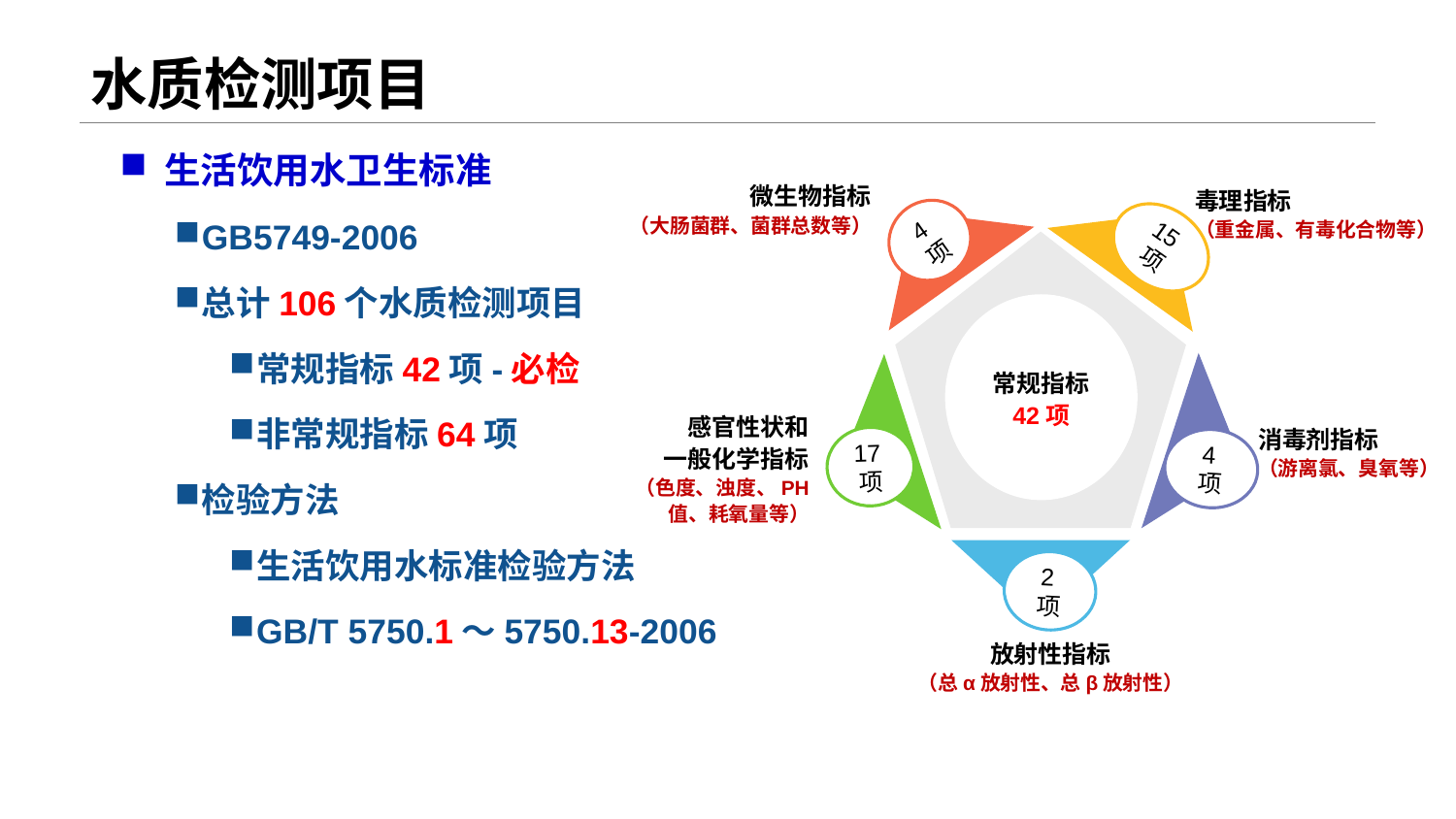

水质检测项目
 生活饮用水卫生标准
GB5749-2006
总计106个水质检测项目
常规指标42项-必检
非常规指标64项
检验方法
生活饮用水标准检验方法
GB/T 5750.1～5750.13-2006

微生物指标
（大肠菌群、菌群总数等）

毒理指标
（重金属、有毒化合物等）

4项

15项

常规指标
42项
感官性状和
一般化学指标
（色度、浊度、PH值、耗氧量等）
消毒剂指标
（游离氯、臭氧等）

17项
4项

2项
放射性指标
（总α放射性、总β放射性）